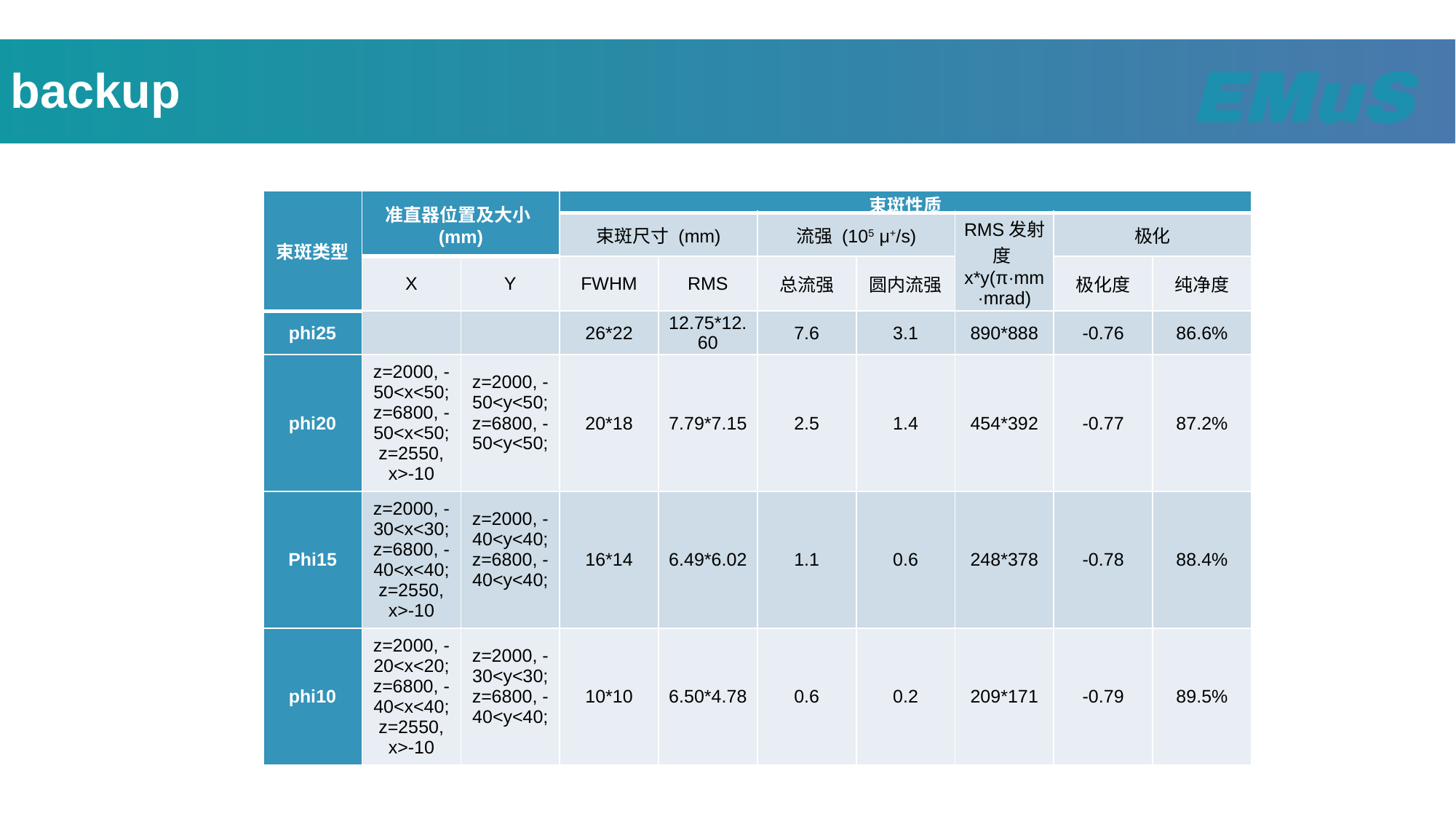

EMuS
backup
| 束斑类型 | 准直器位置及大小(mm) |  | 束斑性质 |  |  |  |  |  |  |
| --- | --- | --- | --- | --- | --- | --- | --- | --- | --- |
|  |  |  | 束斑尺寸 (mm) |  | 流强 (105 μ+/s) |  | RMS发射度x\*y(π·mm·mrad) | 极化 |  |
|  | X | Y | FWHM | RMS | 总流强 | 圆内流强 |  | 极化度 | 纯净度 |
| phi25 |  |  | 26\*22 | 12.75\*12.60 | 7.6 | 3.1 | 890\*888 | -0.76 | 86.6% |
| phi20 | z=2000, -50<x<50; z=6800, -50<x<50; z=2550, x>-10 | z=2000, -50<y<50; z=6800, -50<y<50; | 20\*18 | 7.79\*7.15 | 2.5 | 1.4 | 454\*392 | -0.77 | 87.2% |
| Phi15 | z=2000, -30<x<30; z=6800, -40<x<40; z=2550, x>-10 | z=2000, -40<y<40; z=6800, -40<y<40; | 16\*14 | 6.49\*6.02 | 1.1 | 0.6 | 248\*378 | -0.78 | 88.4% |
| phi10 | z=2000, -20<x<20; z=6800, -40<x<40; z=2550, x>-10 | z=2000, -30<y<30; z=6800, -40<y<40; | 10\*10 | 6.50\*4.78 | 0.6 | 0.2 | 209\*171 | -0.79 | 89.5% |